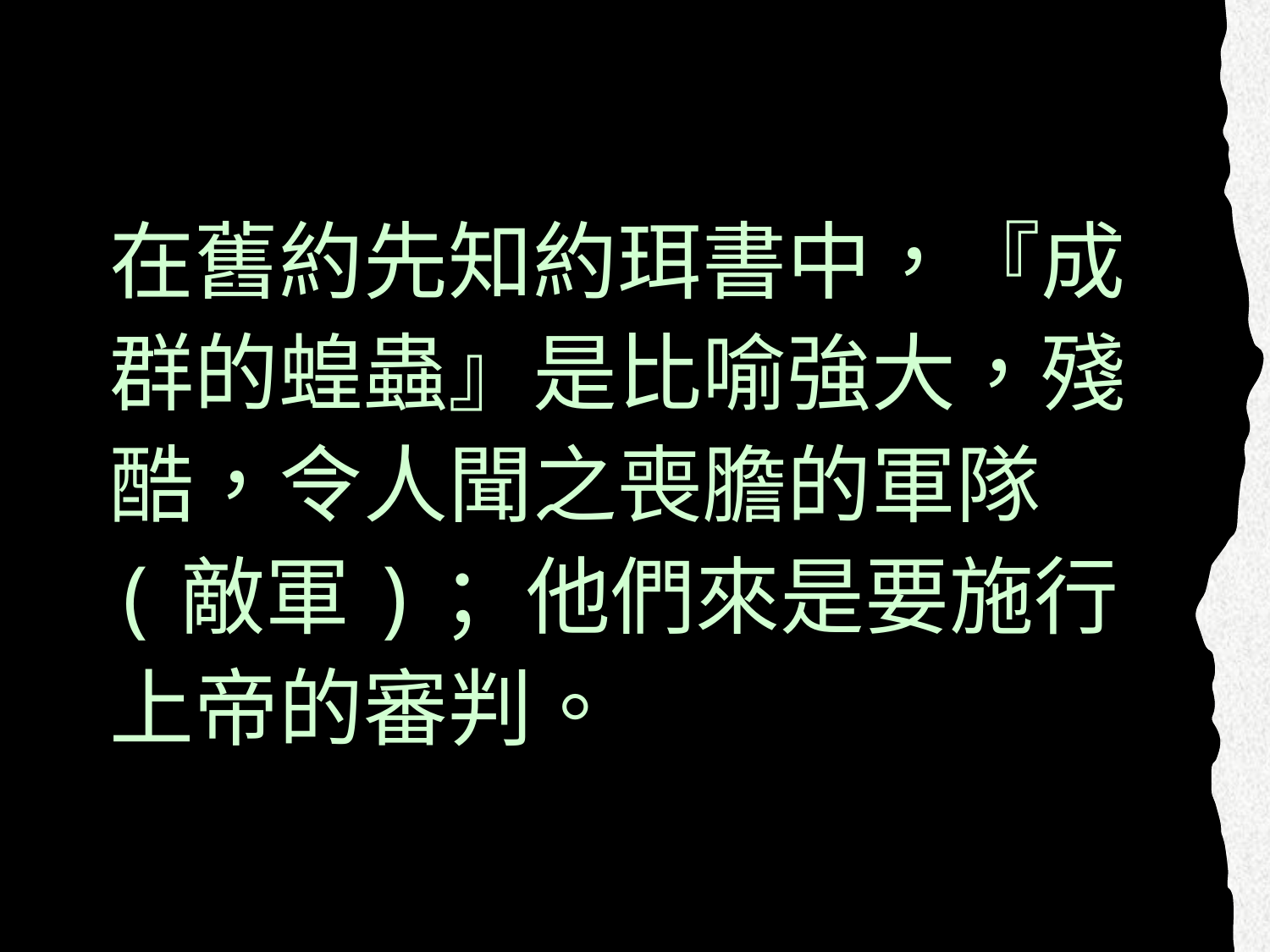

在舊約先知約珥書中，『成群的蝗蟲』是比喻強大，殘酷，令人聞之喪膽的軍隊(敵軍)；他們來是要施行上帝的審判。